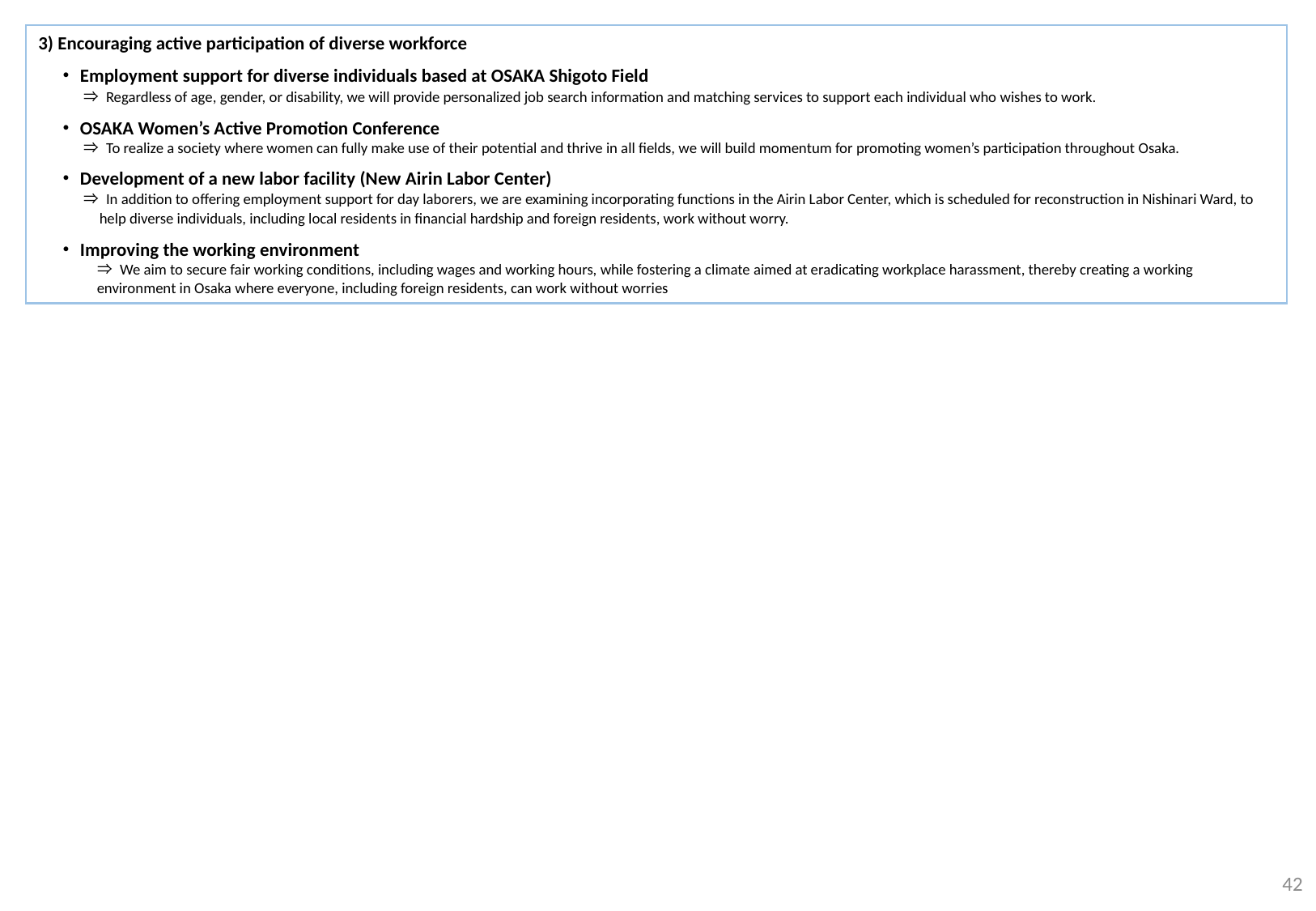

3) Encouraging active participation of diverse workforce
　・Employment support for diverse individuals based at OSAKA Shigoto Field
　　　⇒ Regardless of age, gender, or disability, we will provide personalized job search information and matching services to support each individual who wishes to work.
　・OSAKA Women’s Active Promotion Conference
　　　⇒ To realize a society where women can fully make use of their potential and thrive in all fields, we will build momentum for promoting women’s participation throughout Osaka.
　・Development of a new labor facility (New Airin Labor Center)
　　　⇒ In addition to offering employment support for day laborers, we are examining incorporating functions in the Airin Labor Center, which is scheduled for reconstruction in Nishinari Ward, to help diverse individuals, including local residents in financial hardship and foreign residents, work without worry.
　・Improving the working environment
　　　    ⇒ We aim to secure fair working conditions, including wages and working hours, while fostering a climate aimed at eradicating workplace harassment, thereby creating a working environment in Osaka where everyone, including foreign residents, can work without worries

42